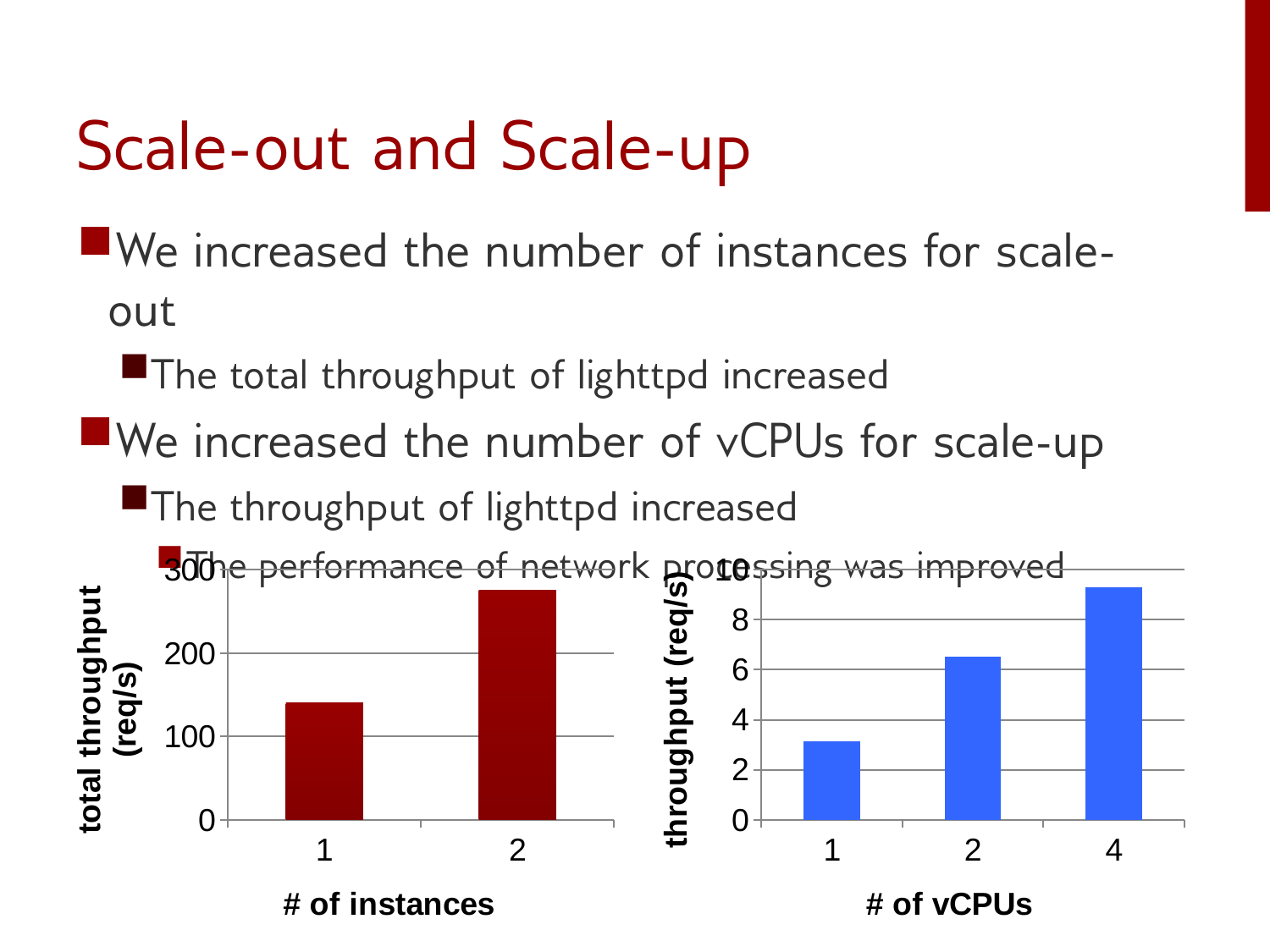

# Scale-out and Scale-up
We increased the number of instances for scale-out
The total throughput of lighttpd increased
We increased the number of vCPUs for scale-up
The throughput of lighttpd increased
The performance of network processing was improved

### Chart

| Category | 列1 |
|---|---|
| 1.0 | 140.0 |
| 2.0 | 275.0 |

### Chart

| Category | 列1 |
|---|---|
| 1.0 | 3.14 |
| 2.0 | 6.52 |
| 4.0 | 9.3 |